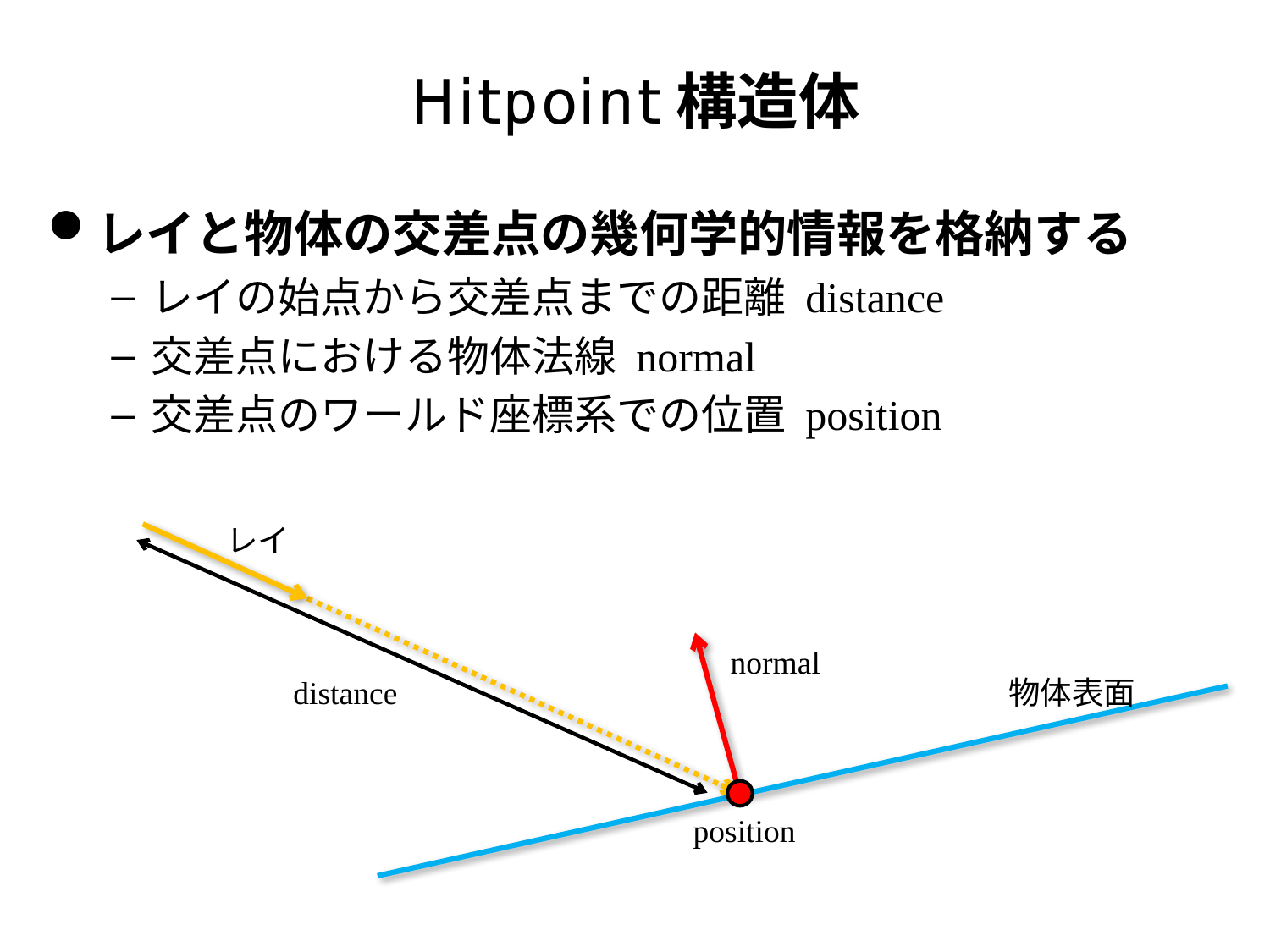

# Hitpoint構造体
レイと物体の交差点の幾何学的情報を格納する
レイの始点から交差点までの距離 distance
交差点における物体法線 normal
交差点のワールド座標系での位置 position

レイ
normal
distance
物体表面

position